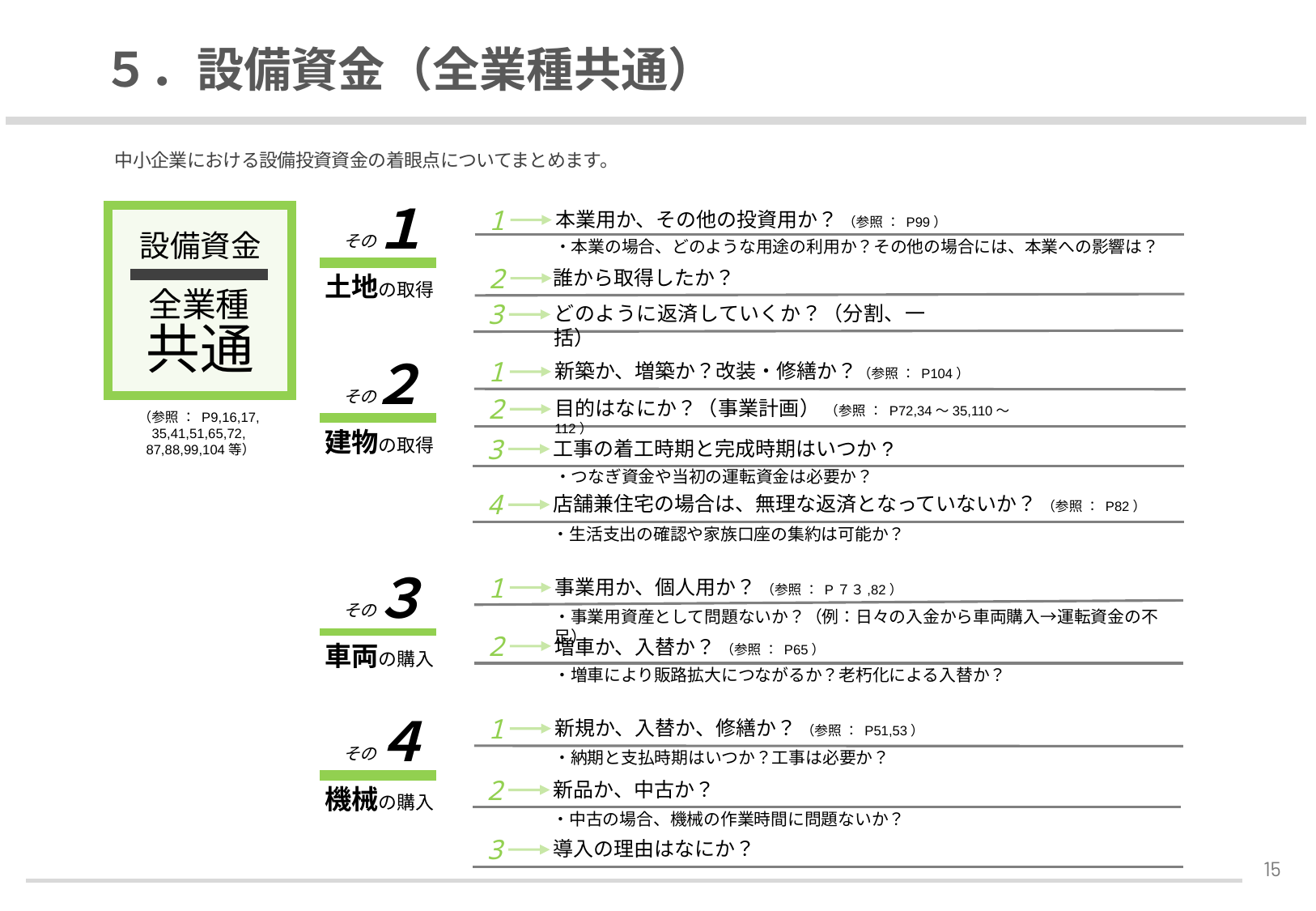

# ５．設備資金（全業種共通）
中小企業における設備投資資金の着眼点についてまとめます。
１
その
土地の取得
1
本業用か、その他の投資用か？ （参照 ： P99）
・本業の場合、どのような用途の利用か？その他の場合には、本業への影響は？
2
誰から取得したか？
3
どのように返済していくか？（分割、一括）

設備資金
全業種
共通
２
その
建物の取得
1
新築か、増築か？改装・修繕か？（参照 ： P104）
2
目的はなにか？（事業計画） （参照 ： P72,34～35,110～112）
3
工事の着工時期と完成時期はいつか?
・つなぎ資金や当初の運転資金は必要か？
4
店舗兼住宅の場合は、無理な返済となっていないか？ （参照 ： P82）
・生活支出の確認や家族口座の集約は可能か？
（参照 ： P9,16,17,
35,41,51,65,72,
 87,88,99,104等）
３
その
車両の購入
1
事業用か、個人用か？ （参照 ： P７３,82）
・事業用資産として問題ないか？（例：日々の入金から車両購入→運転資金の不足）
2
増車か、入替か？ （参照 ： P65）
・増車により販路拡大につながるか？老朽化による入替か？
４
その
機械の購入
1
新規か、入替か、修繕か？ （参照 ： P51,53）
・納期と支払時期はいつか？工事は必要か？
2
新品か、中古か？
・中古の場合、機械の作業時間に問題ないか？
3
導入の理由はなにか？
15